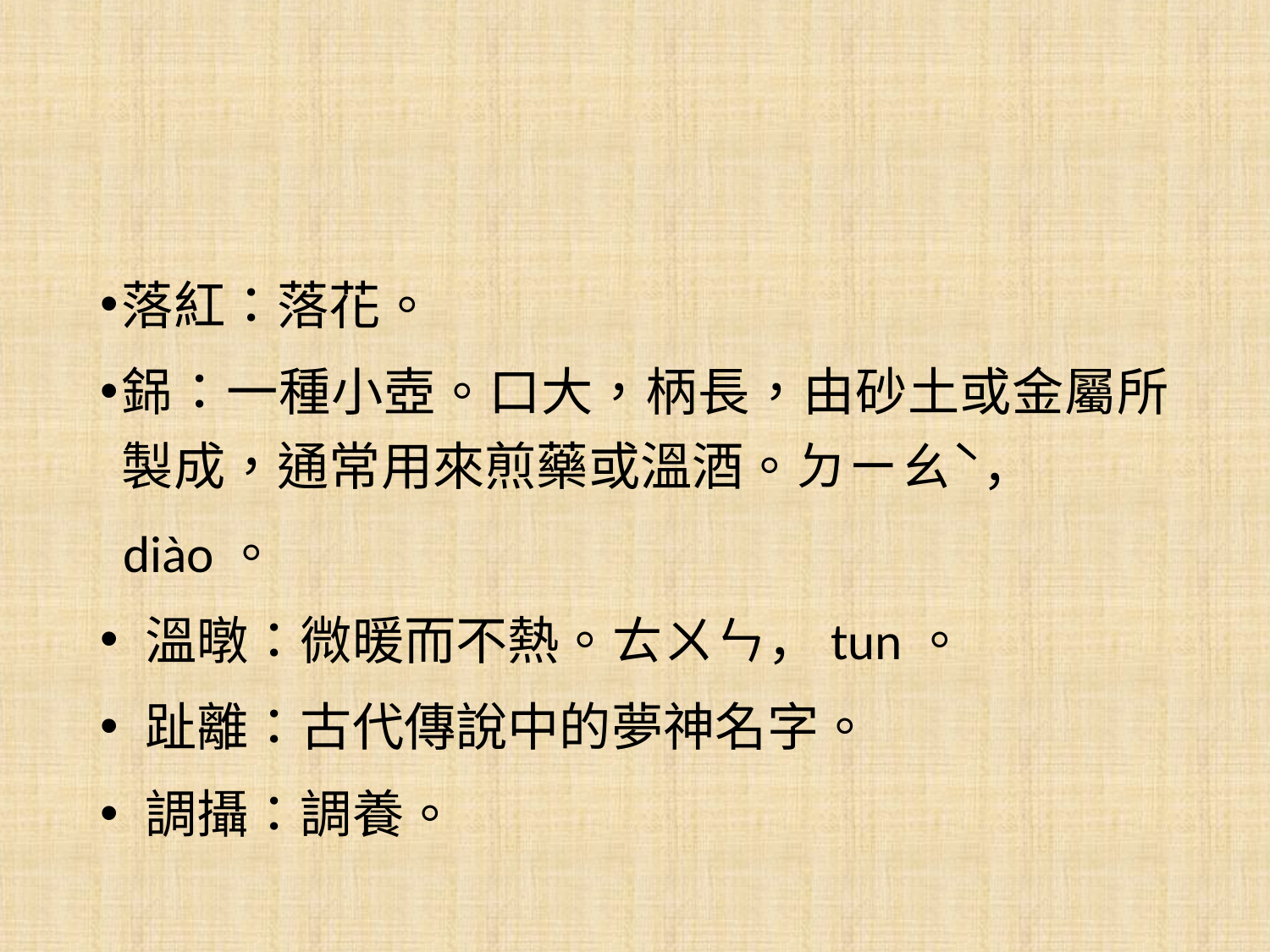

#
落紅：落花。
銱：一種小壺。口大，柄長，由砂土或金屬所製成，通常用來煎藥或溫酒。ㄉㄧㄠˋ，
  diào。
 溫暾：微暖而不熱。ㄊㄨㄣ，tun。
 趾離：古代傳說中的夢神名字。
 調攝：調養。